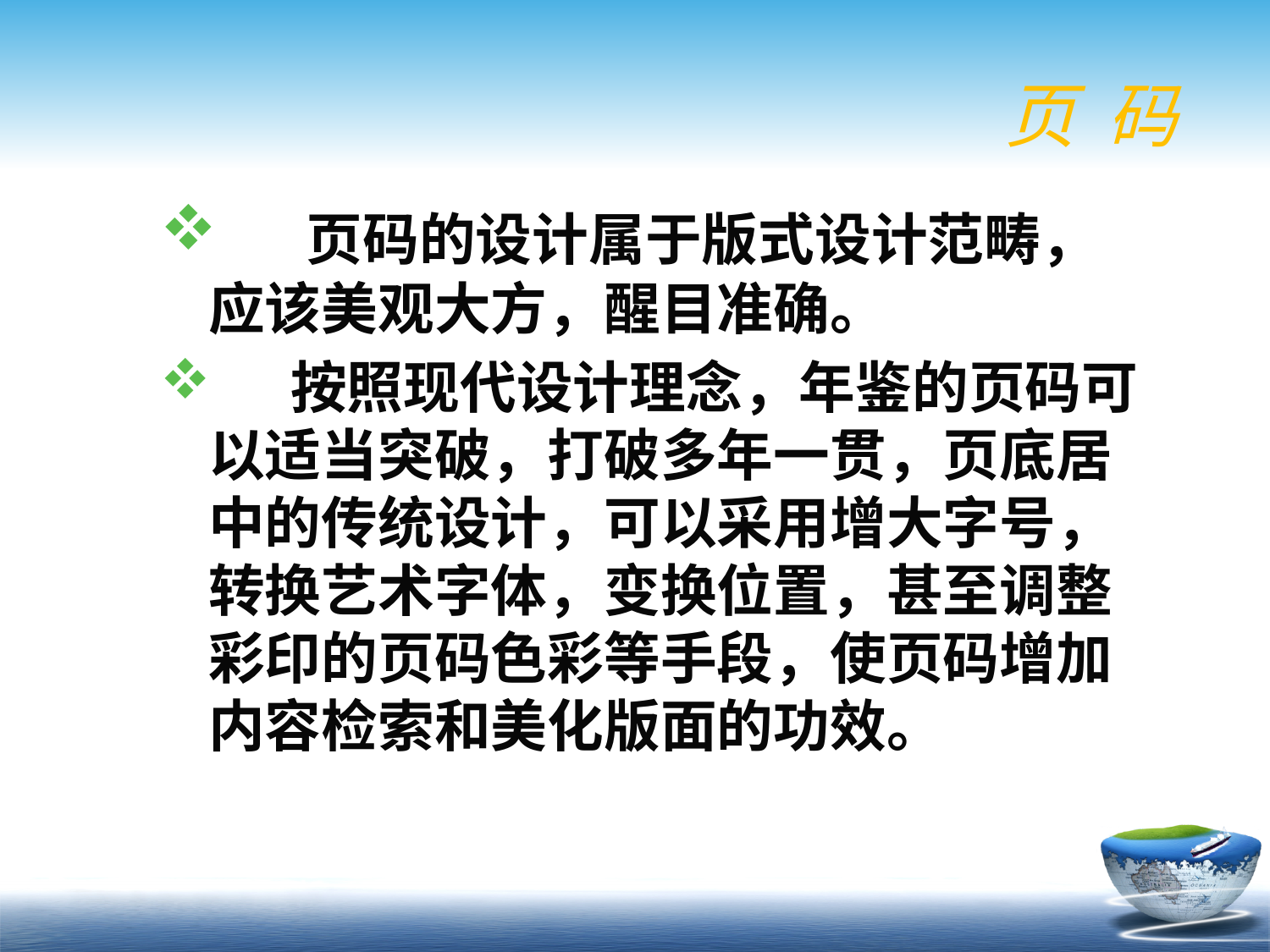

# 页  码
     页码的设计属于版式设计范畴，应该美观大方，醒目准确。
     按照现代设计理念，年鉴的页码可以适当突破，打破多年一贯，页底居中的传统设计，可以采用增大字号，转换艺术字体，变换位置，甚至调整彩印的页码色彩等手段，使页码增加内容检索和美化版面的功效。